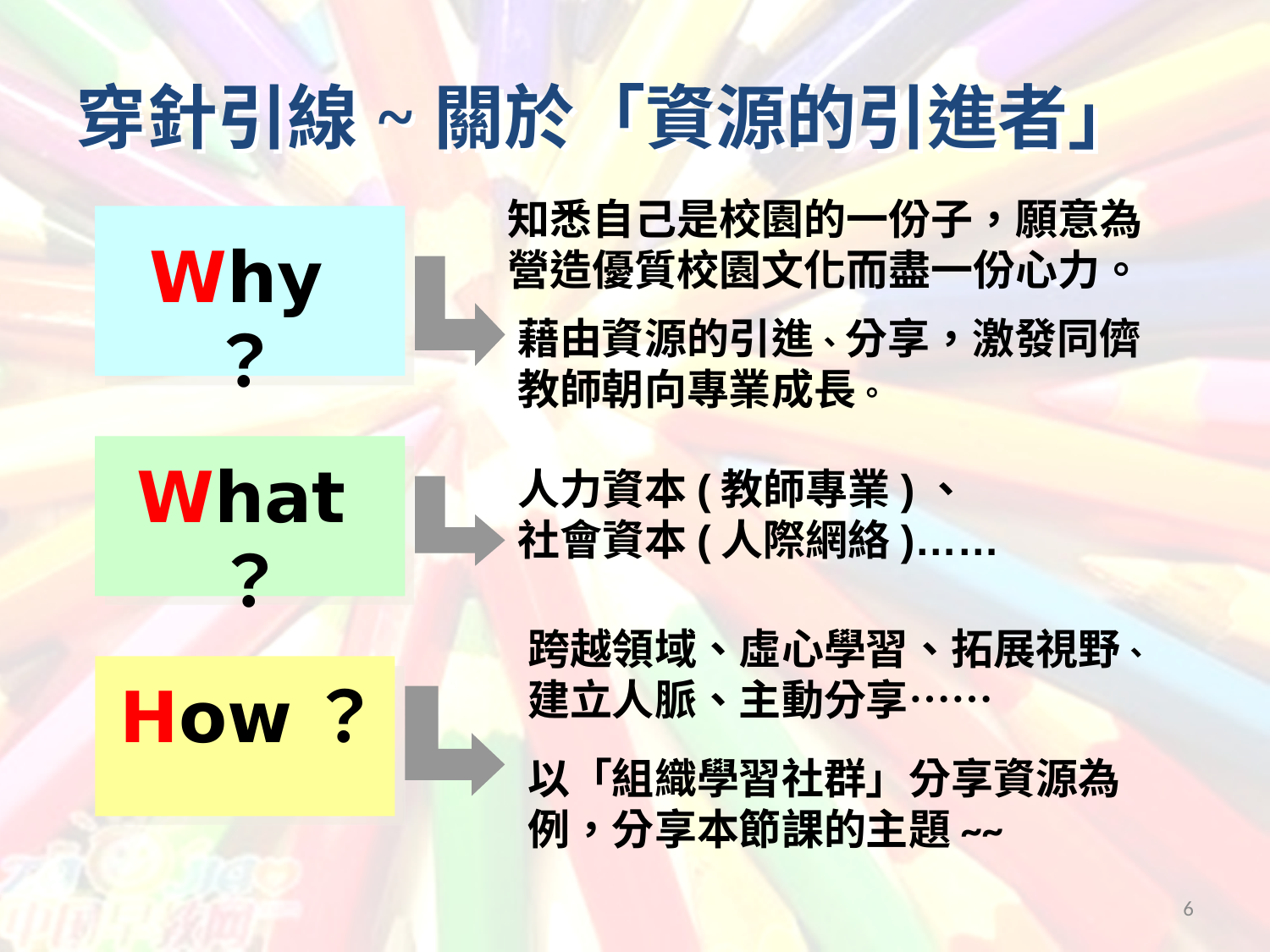

穿針引線~關於「資源的引進者」
知悉自己是校園的一份子，願意為營造優質校園文化而盡一份心力。

Why？

藉由資源的引進、分享，激發同儕教師朝向專業成長。

What？
人力資本(教師專業)、
社會資本(人際網絡)……

跨越領域、虛心學習、拓展視野、建立人脈、主動分享……

How？

以「組織學習社群」分享資源為例，分享本節課的主題~~
6